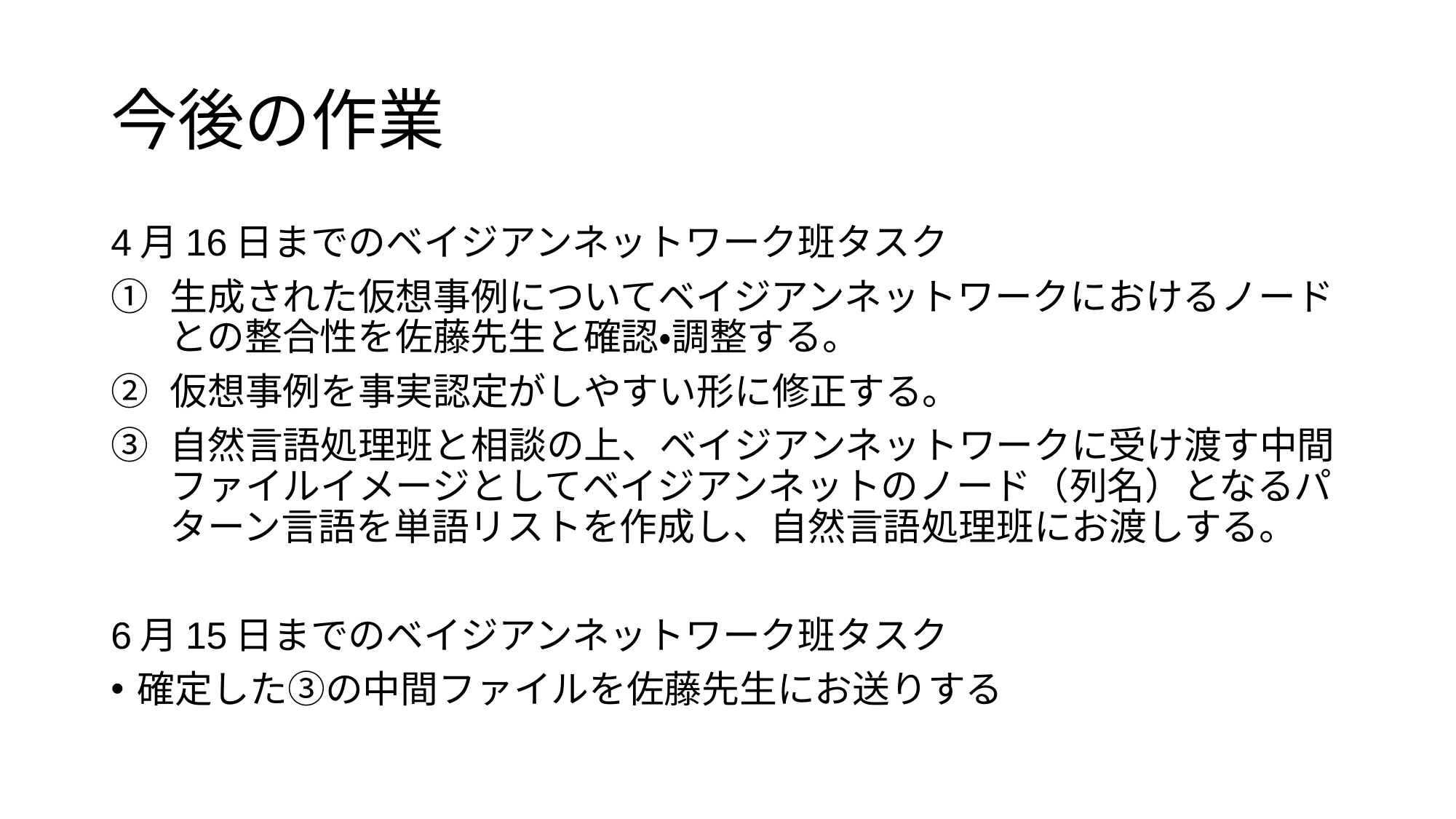

# 今後の作業
4月16日までのベイジアンネットワーク班タスク
生成された仮想事例についてベイジアンネットワークにおけるノードとの整合性を佐藤先生と確認・調整する。
仮想事例を事実認定がしやすい形に修正する。
自然言語処理班と相談の上、ベイジアンネットワークに受け渡す中間ファイルイメージとしてベイジアンネットのノード（列名）となるパターン言語を単語リストを作成し、自然言語処理班にお渡しする。

6月15日までのベイジアンネットワーク班タスク
確定した③の中間ファイルを佐藤先生にお送りする